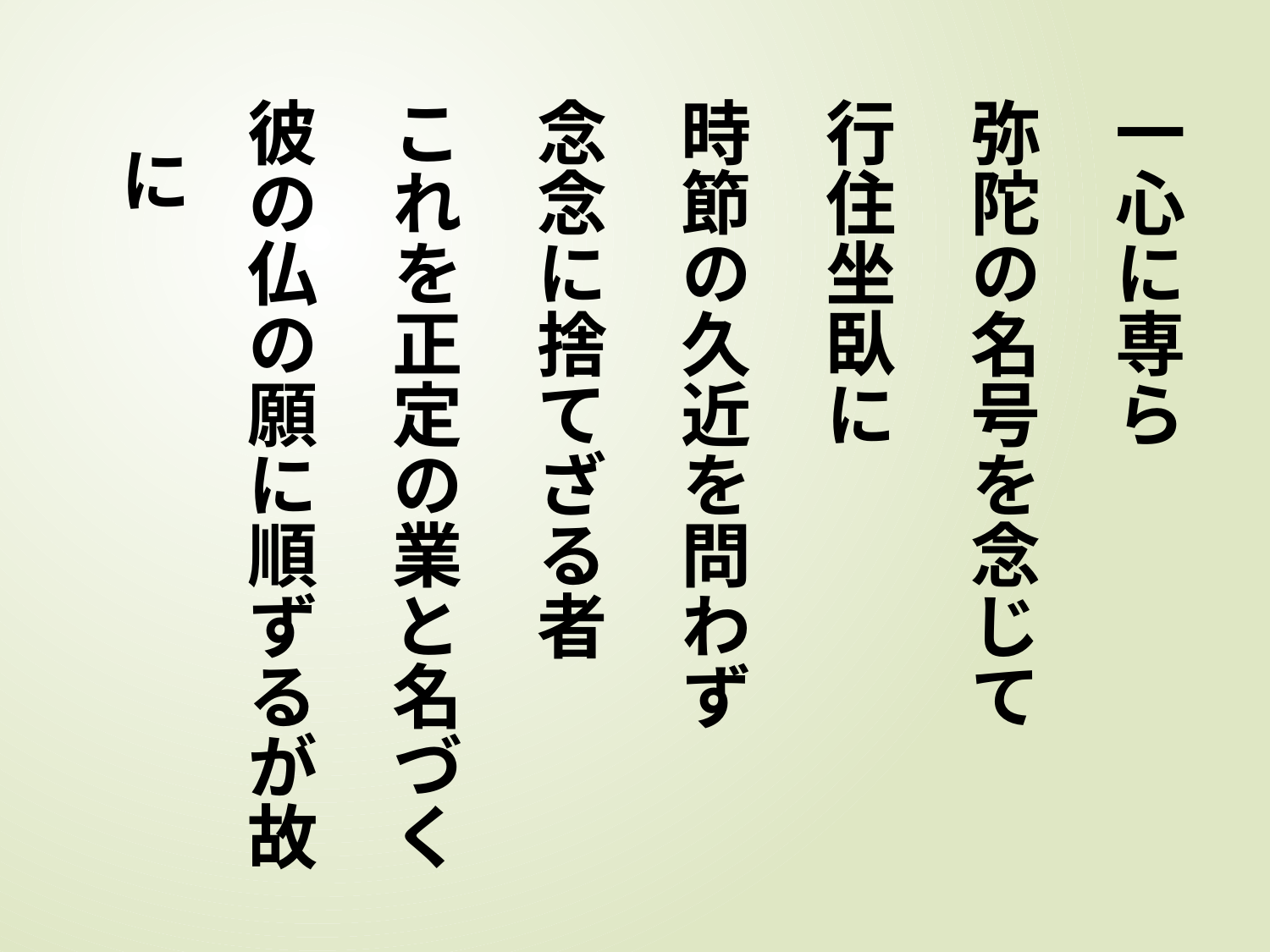

一心に専ら
弥陀の名号を念じて
行住坐臥に
時節の久近を問わず
念念に捨てざる者
これを正定の業と名づく
彼の仏の願に順ずるが故に